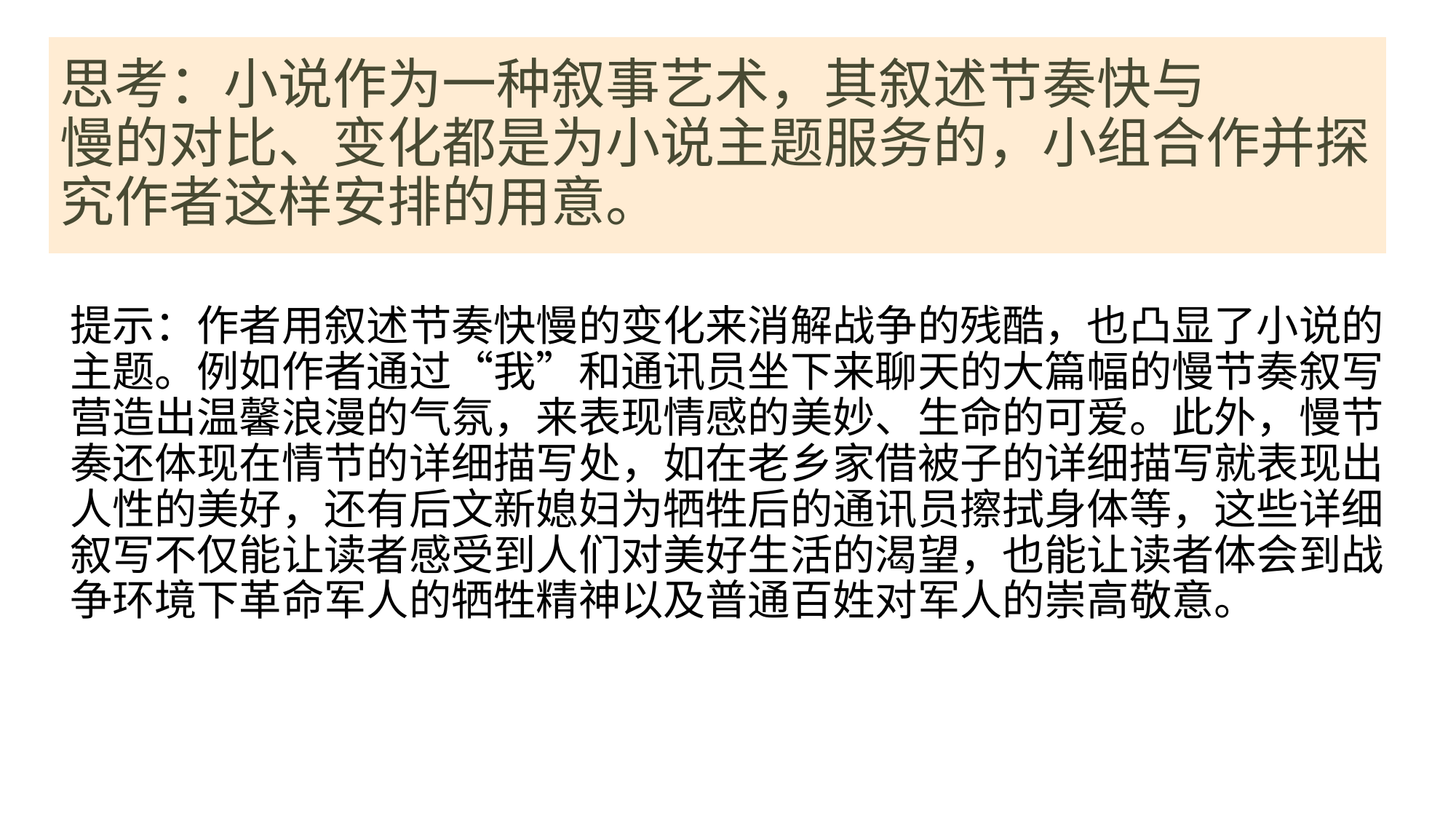

# 思考：小说作为一种叙事艺术，其叙述节奏快与 慢的对比、变化都是为小说主题服务的，小组合作并探究作者这样安排的用意。
提示：作者用叙述节奏快慢的变化来消解战争的残酷，也凸显了小说的主题。例如作者通过“我”和通讯员坐下来聊天的大篇幅的慢节奏叙写营造出温馨浪漫的气氛，来表现情感的美妙、生命的可爱。此外，慢节奏还体现在情节的详细描写处，如在老乡家借被子的详细描写就表现出人性的美好，还有后文新媳妇为牺牲后的通讯员擦拭身体等，这些详细叙写不仅能让读者感受到人们对美好生活的渴望，也能让读者体会到战争环境下革命军人的牺牲精神以及普通百姓对军人的崇高敬意。